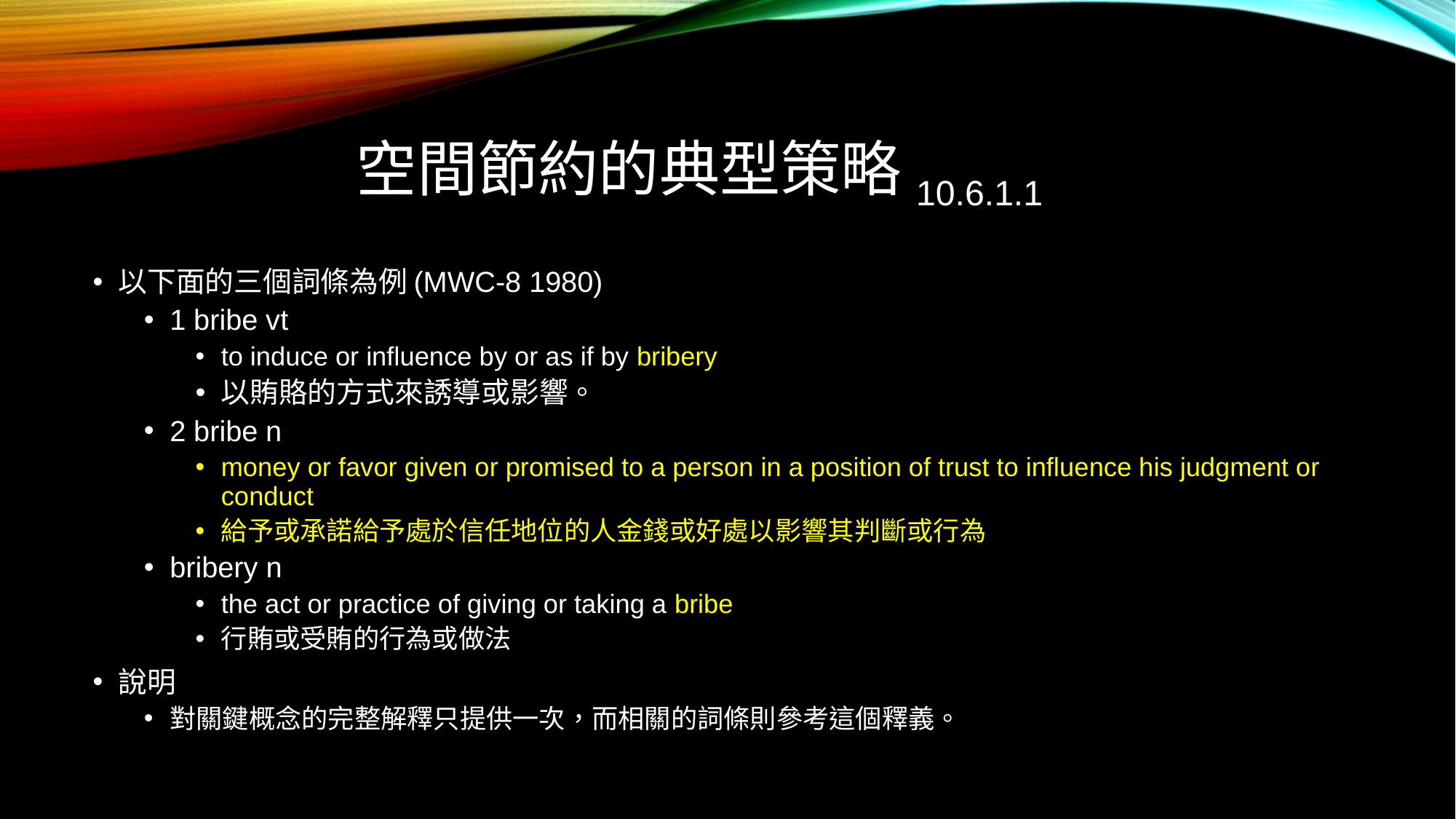

# 空間節約的典型策略10.6.1.1
以下面的三個詞條為例(MWC-8 1980)
1 bribe vt
to induce or inﬂuence by or as if by bribery
以賄賂的方式來誘導或影響。
2 bribe n
money or favor given or promised to a person in a position of trust to inﬂuence his judgment or conduct
給予或承諾給予處於信任地位的人金錢或好處以影響其判斷或行為
bribery n
the act or practice of giving or taking a bribe
行賄或受賄的行為或做法
說明
對關鍵概念的完整解釋只提供一次，而相關的詞條則參考這個釋義。